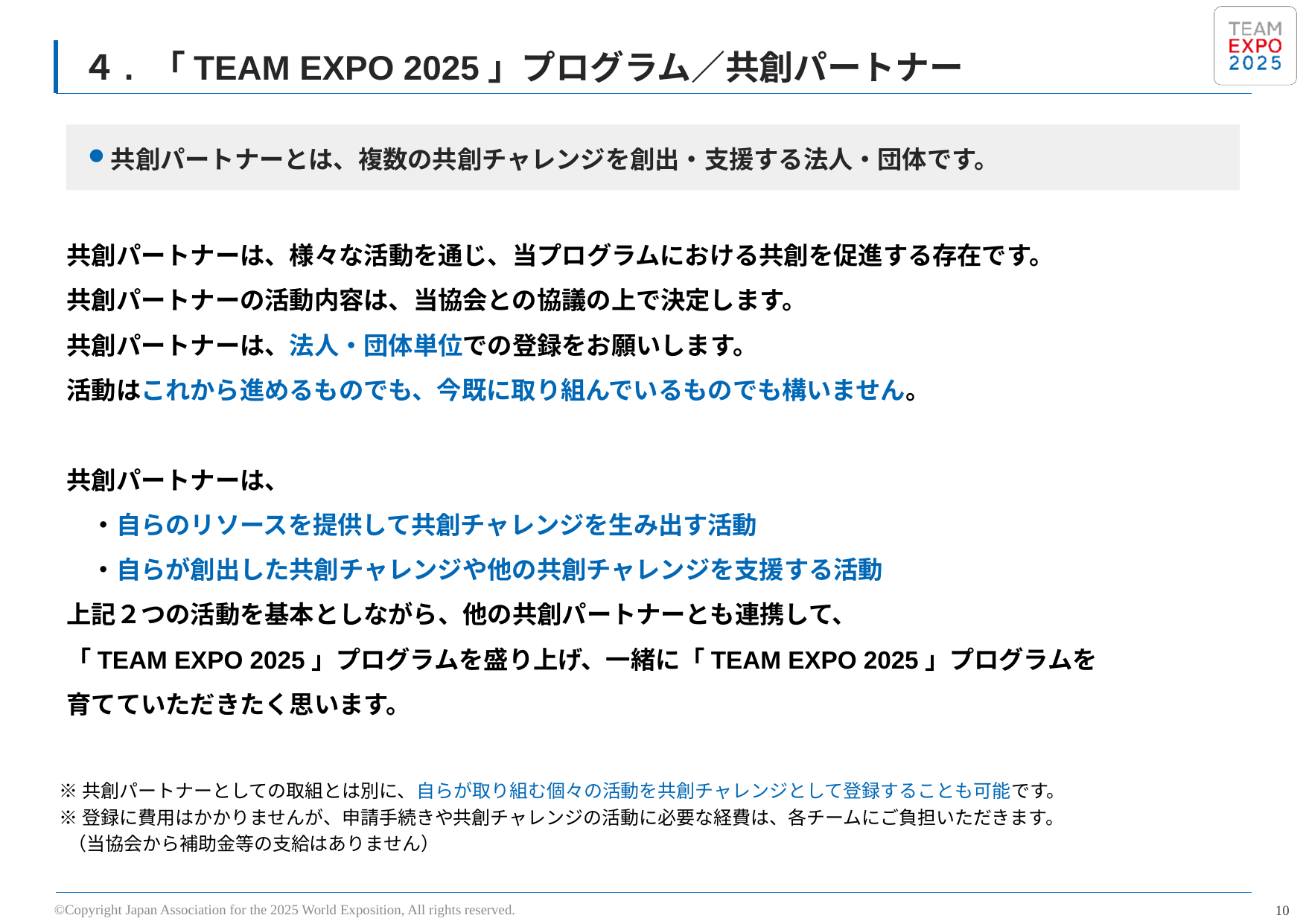

# ４. 「TEAM EXPO 2025」プログラム／共創パートナー
共創パートナーとは、複数の共創チャレンジを創出・支援する法人・団体です。
共創パートナーは、様々な活動を通じ、当プログラムにおける共創を促進する存在です。
共創パートナーの活動内容は、当協会との協議の上で決定します。
共創パートナーは、法人・団体単位での登録をお願いします。
活動はこれから進めるものでも、今既に取り組んでいるものでも構いません。

共創パートナーは、
　・自らのリソースを提供して共創チャレンジを生み出す活動
　・自らが創出した共創チャレンジや他の共創チャレンジを支援する活動
上記２つの活動を基本としながら、他の共創パートナーとも連携して、
「TEAM EXPO 2025」プログラムを盛り上げ、一緒に「TEAM EXPO 2025」プログラムを
育てていただきたく思います。
※共創パートナーとしての取組とは別に、自らが取り組む個々の活動を共創チャレンジとして登録することも可能です。
※登録に費用はかかりませんが、申請手続きや共創チャレンジの活動に必要な経費は、各チームにご負担いただきます。
 （当協会から補助金等の支給はありません）
©Copyright Japan Association for the 2025 World Exposition, All rights reserved.
10